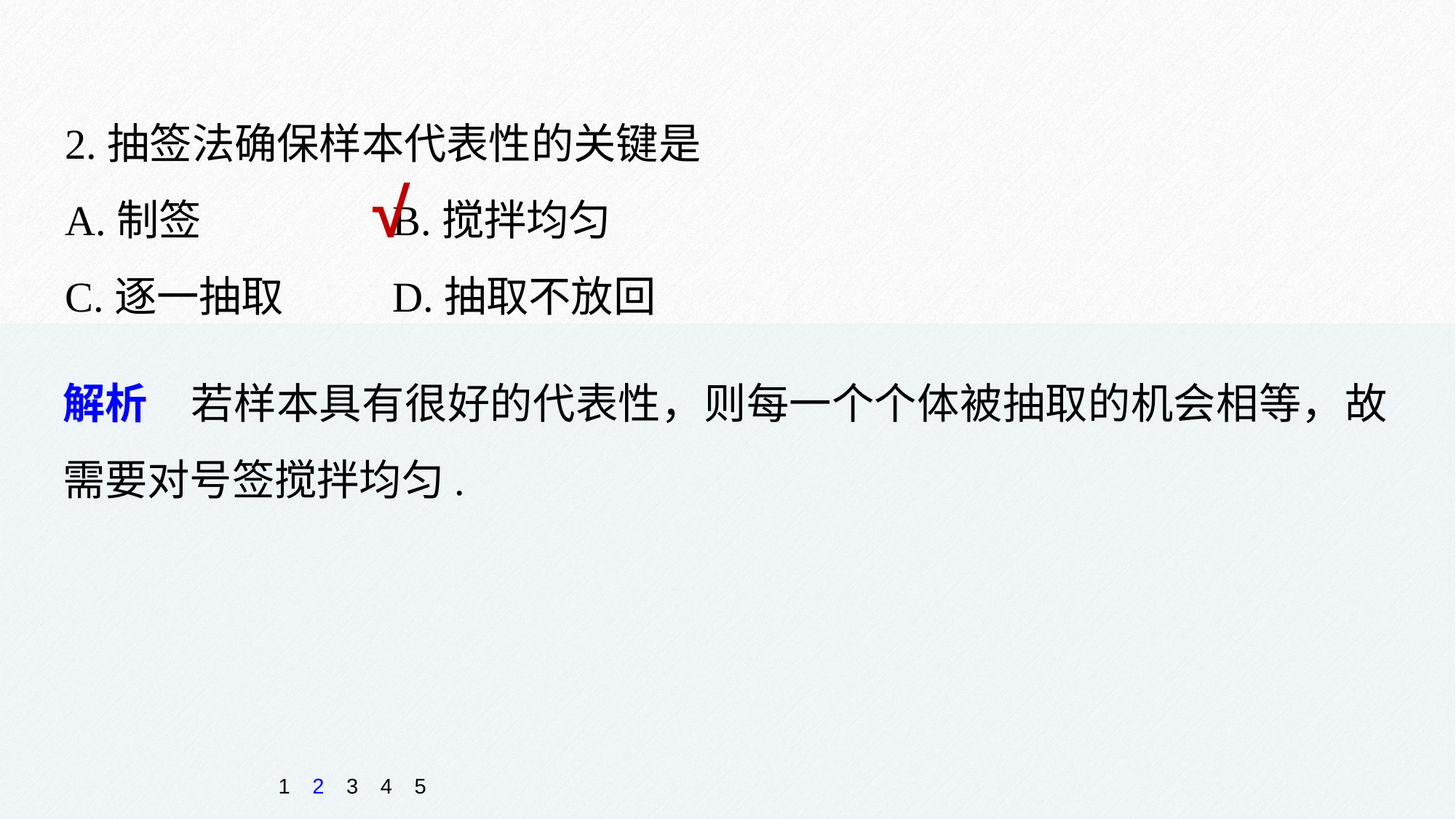

2.抽签法确保样本代表性的关键是
A.制签  		B.搅拌均匀
C.逐一抽取  	D.抽取不放回
√
解析　若样本具有很好的代表性，则每一个个体被抽取的机会相等，故需要对号签搅拌均匀.
1
2
3
4
5